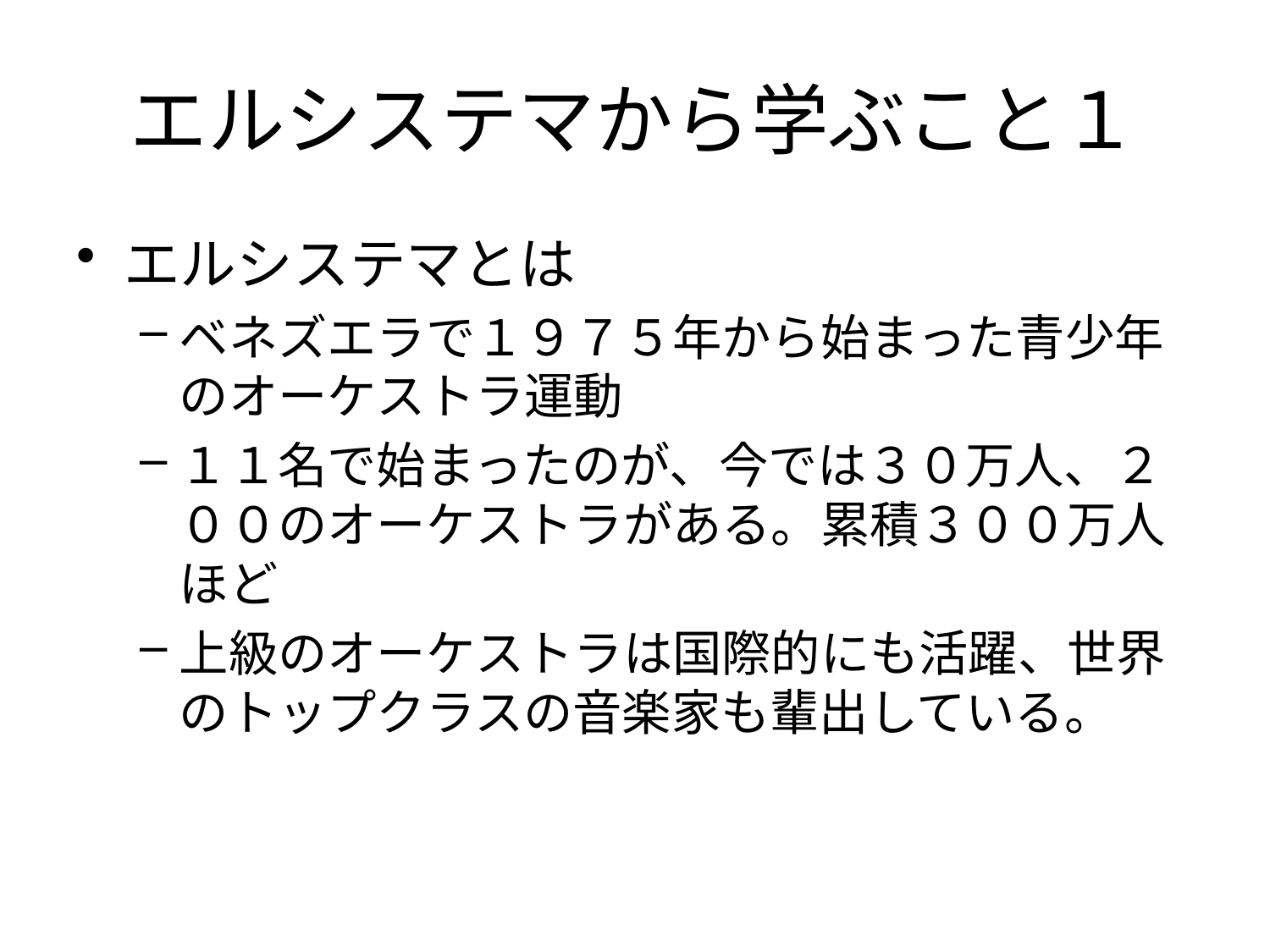

# エルシステマから学ぶこと１
エルシステマとは
ベネズエラで１９７５年から始まった青少年のオーケストラ運動
１１名で始まったのが、今では３０万人、２００のオーケストラがある。累積３００万人ほど
上級のオーケストラは国際的にも活躍、世界のトップクラスの音楽家も輩出している。